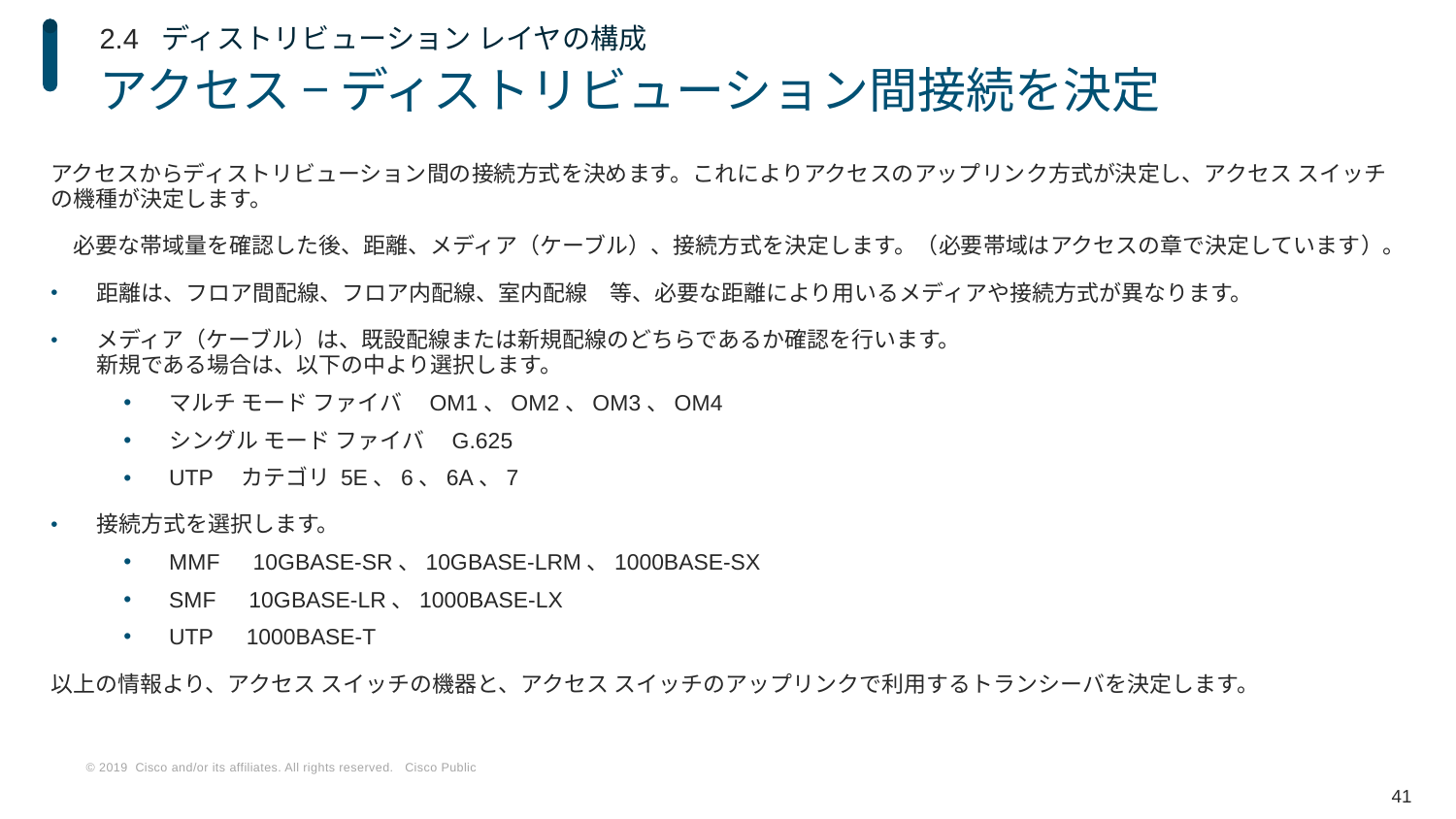

2.4  ディストリビューション レイヤの構成
# アクセス − ディストリビューション間接続を決定
アクセスからディストリビューション間の接続方式を決めます。これによりアクセスのアップリンク方式が決定し、アクセス スイッチの機種が決定します。
　必要な帯域量を確認した後、距離、メディア（ケーブル）、接続方式を決定します。（必要帯域はアクセスの章で決定しています）。
距離は、フロア間配線、フロア内配線、室内配線　等、必要な距離により用いるメディアや接続方式が異なります。
メディア（ケーブル）は、既設配線または新規配線のどちらであるか確認を行います。
新規である場合は、以下の中より選択します。
マルチ モード ファイバ　OM1、OM2、OM3、OM4
シングル モード ファイバ　G.625
UTP　カテゴリ 5E、6、6A、7
接続方式を選択します。
MMF　10GBASE-SR、10GBASE-LRM、1000BASE-SX
SMF　10GBASE-LR、1000BASE-LX
UTP　1000BASE-T
以上の情報より、アクセス スイッチの機器と、アクセス スイッチのアップリンクで利用するトランシーバを決定します。

41